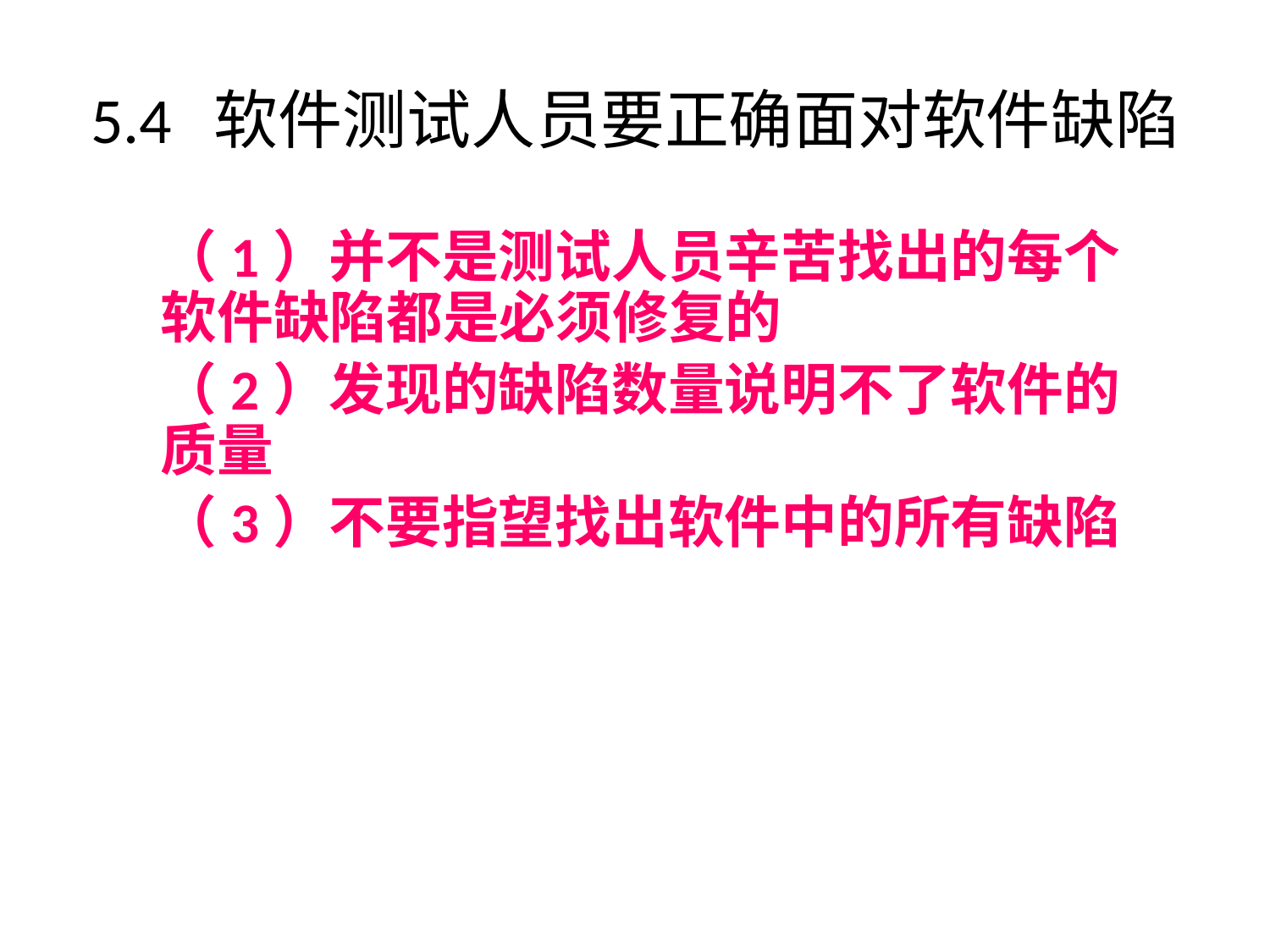

# 5.4  软件测试人员要正确面对软件缺陷
（1）并不是测试人员辛苦找出的每个软件缺陷都是必须修复的
（2）发现的缺陷数量说明不了软件的质量
（3）不要指望找出软件中的所有缺陷